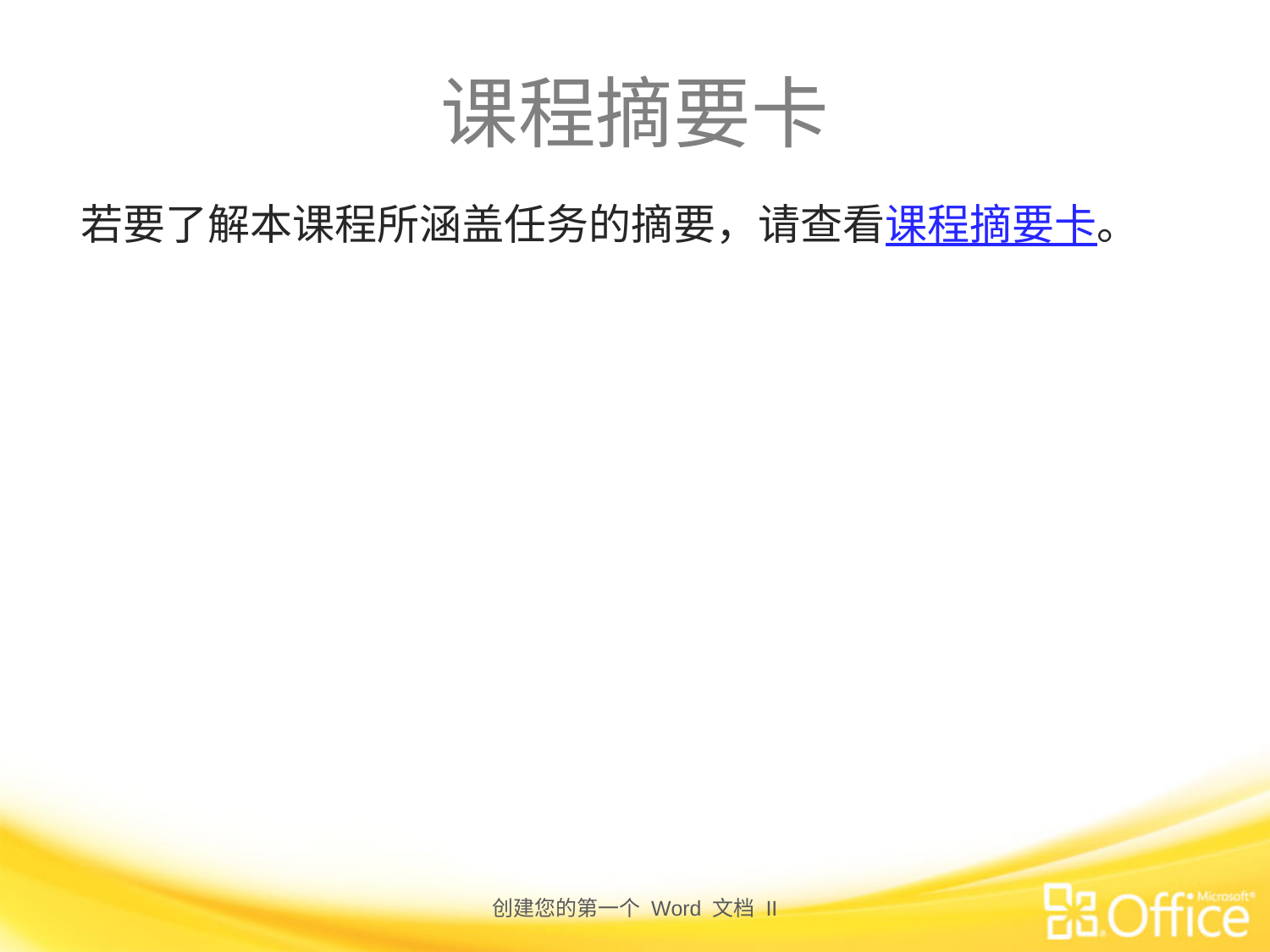

# 课程摘要卡
若要了解本课程所涵盖任务的摘要，请查看课程摘要卡。
创建您的第一个 Word 文档 II